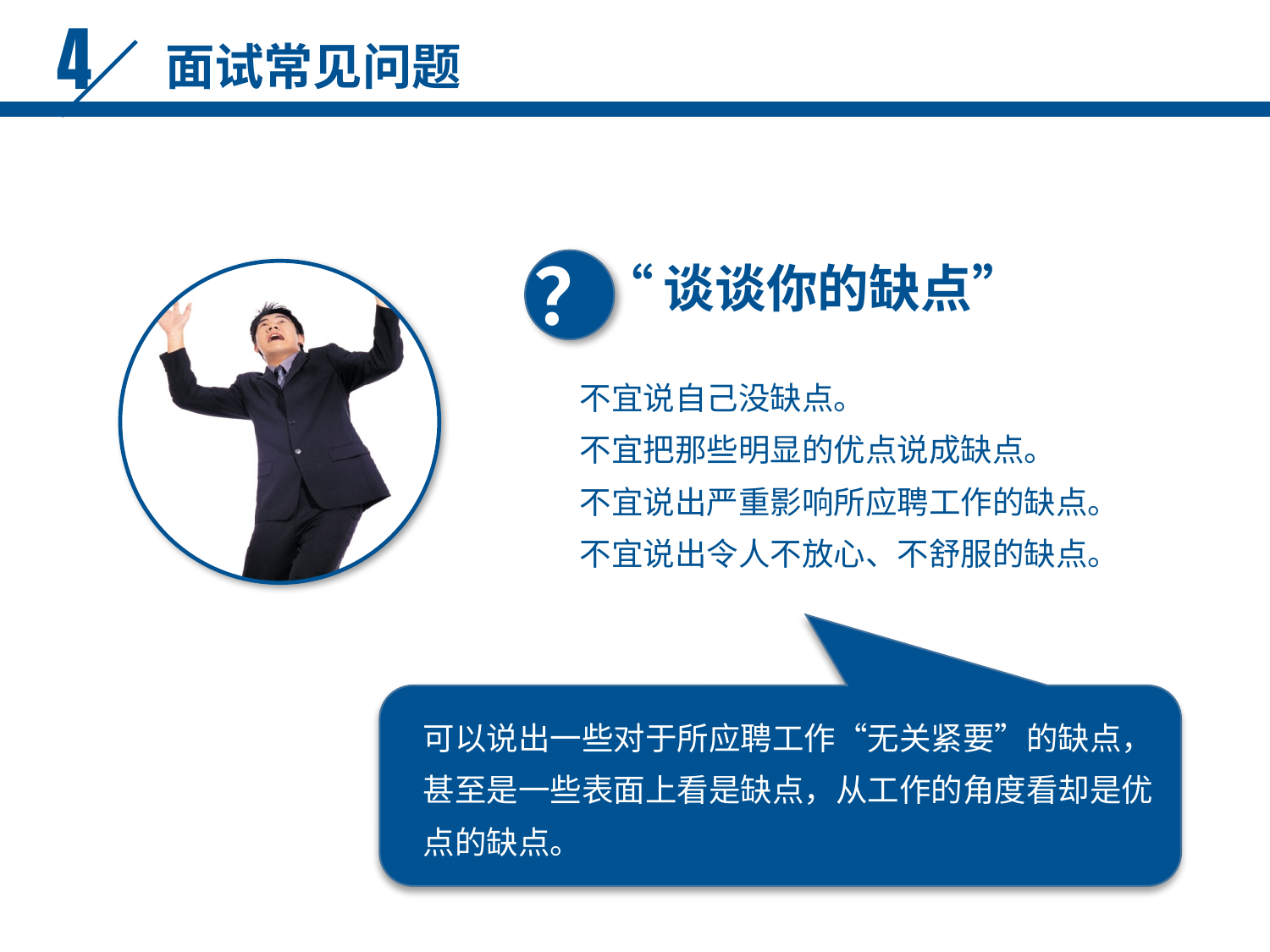

4
面试常见问题

？

“谈谈你的缺点”

不宜说自己没缺点。
不宜把那些明显的优点说成缺点。
不宜说出严重影响所应聘工作的缺点。
不宜说出令人不放心、不舒服的缺点。

可以说出一些对于所应聘工作“无关紧要”的缺点，
甚至是一些表面上看是缺点，从工作的角度看却是优
点的缺点。